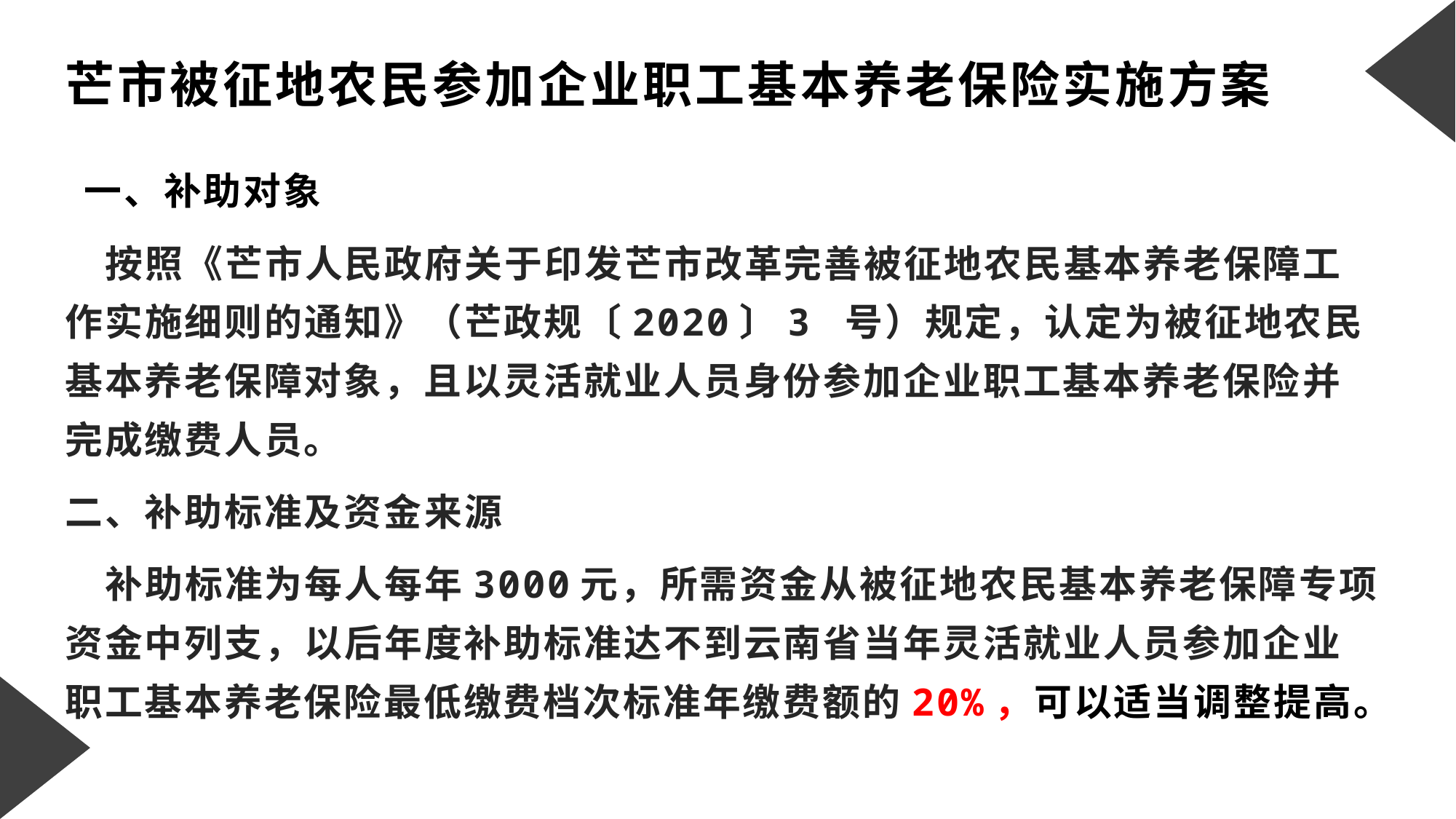

# 芒市被征地农民参加企业职工基本养老保险实施方案
 一、补助对象
   按照《芒市人民政府关于印发芒市改革完善被征地农民基本养老保障工作实施细则的通知》（芒政规〔2020〕3 号）规定，认定为被征地农民基本养老保障对象，且以灵活就业人员身份参加企业职工基本养老保险并完成缴费人员。
二、补助标准及资金来源
   补助标准为每人每年3000元，所需资金从被征地农民基本养老保障专项资金中列支，以后年度补助标准达不到云南省当年灵活就业人员参加企业职工基本养老保险最低缴费档次标准年缴费额的20%，可以适当调整提高。